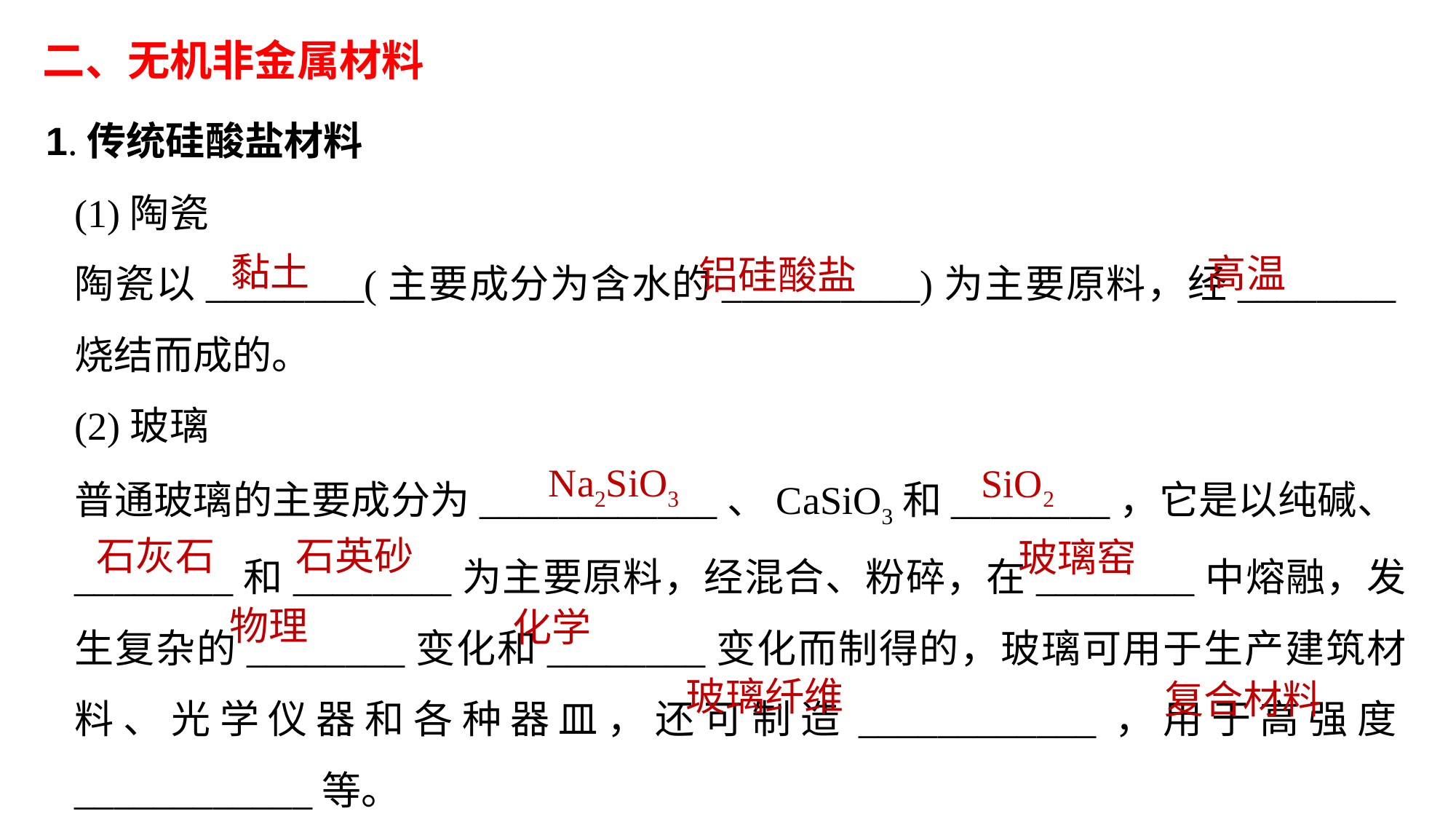

二、无机非金属材料
1.传统硅酸盐材料
(1)陶瓷
陶瓷以________(主要成分为含水的__________)为主要原料，经________烧结而成的。
(2)玻璃
普通玻璃的主要成分为____________、CaSiO3和________，它是以纯碱、________和________为主要原料，经混合、粉碎，在________中熔融，发生复杂的________变化和________变化而制得的，玻璃可用于生产建筑材料、光学仪器和各种器皿，还可制造____________，用于高强度____________等。
黏土
高温
铝硅酸盐
Na2SiO3
SiO2
石灰石
石英砂
玻璃窑
物理
化学
玻璃纤维
复合材料